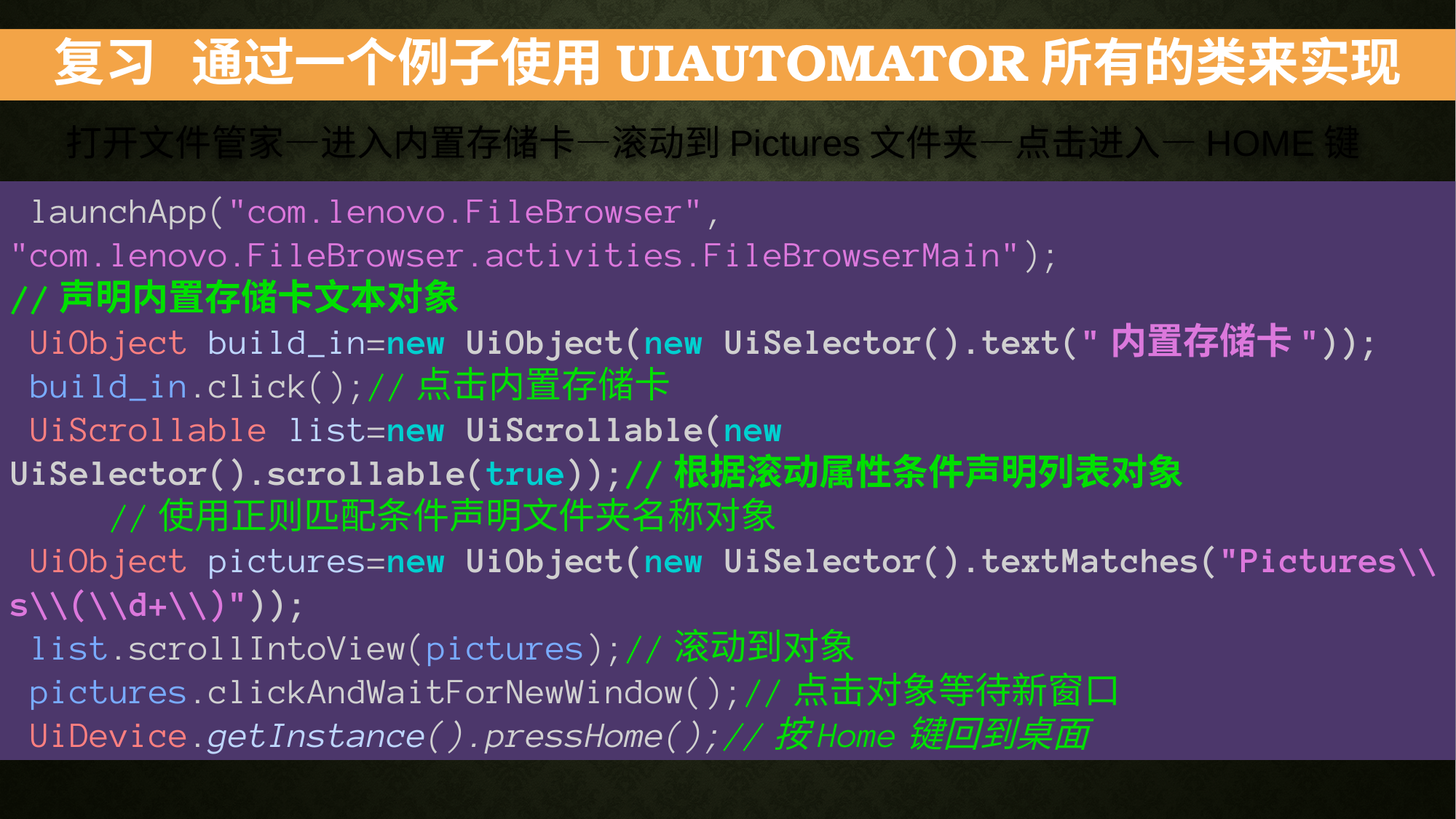

# 复习   通过一个例子使用uiautomator所有的类来实现
打开文件管家—进入内置存储卡—滚动到Pictures文件夹—点击进入—HOME键
 launchApp("com.lenovo.FileBrowser", "com.lenovo.FileBrowser.activities.FileBrowserMain");
//声明内置存储卡文本对象
 UiObject build_in=new UiObject(new UiSelector().text("内置存储卡"));
 build_in.click();//点击内置存储卡
 UiScrollable list=new UiScrollable(new          UiSelector().scrollable(true));//根据滚动属性条件声明列表对象
     //使用正则匹配条件声明文件夹名称对象
 UiObject pictures=new UiObject(new UiSelector().textMatches("Pictures\\s\\(\\d+\\)"));
 list.scrollIntoView(pictures);//滚动到对象
 pictures.clickAndWaitForNewWindow();//点击对象等待新窗口
 UiDevice.getInstance().pressHome();//按Home键回到桌面